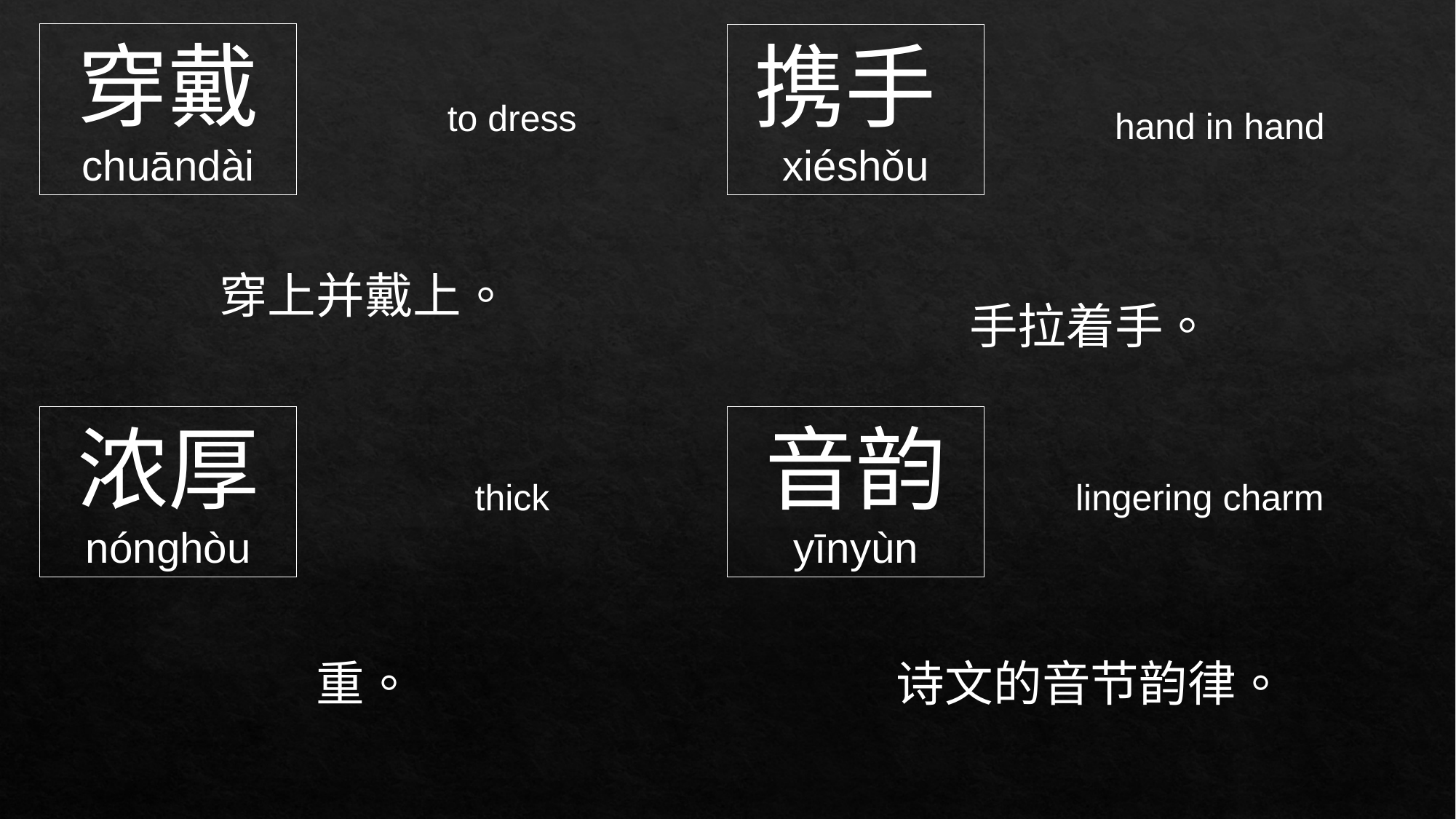

穿戴
chuāndài
携手xiéshǒu
to dress
hand in hand
穿上并戴上。
手拉着手。
音韵
yīnyùn
浓厚
nónghòu
thick
lingering charm
重。
诗文的音节韵律。